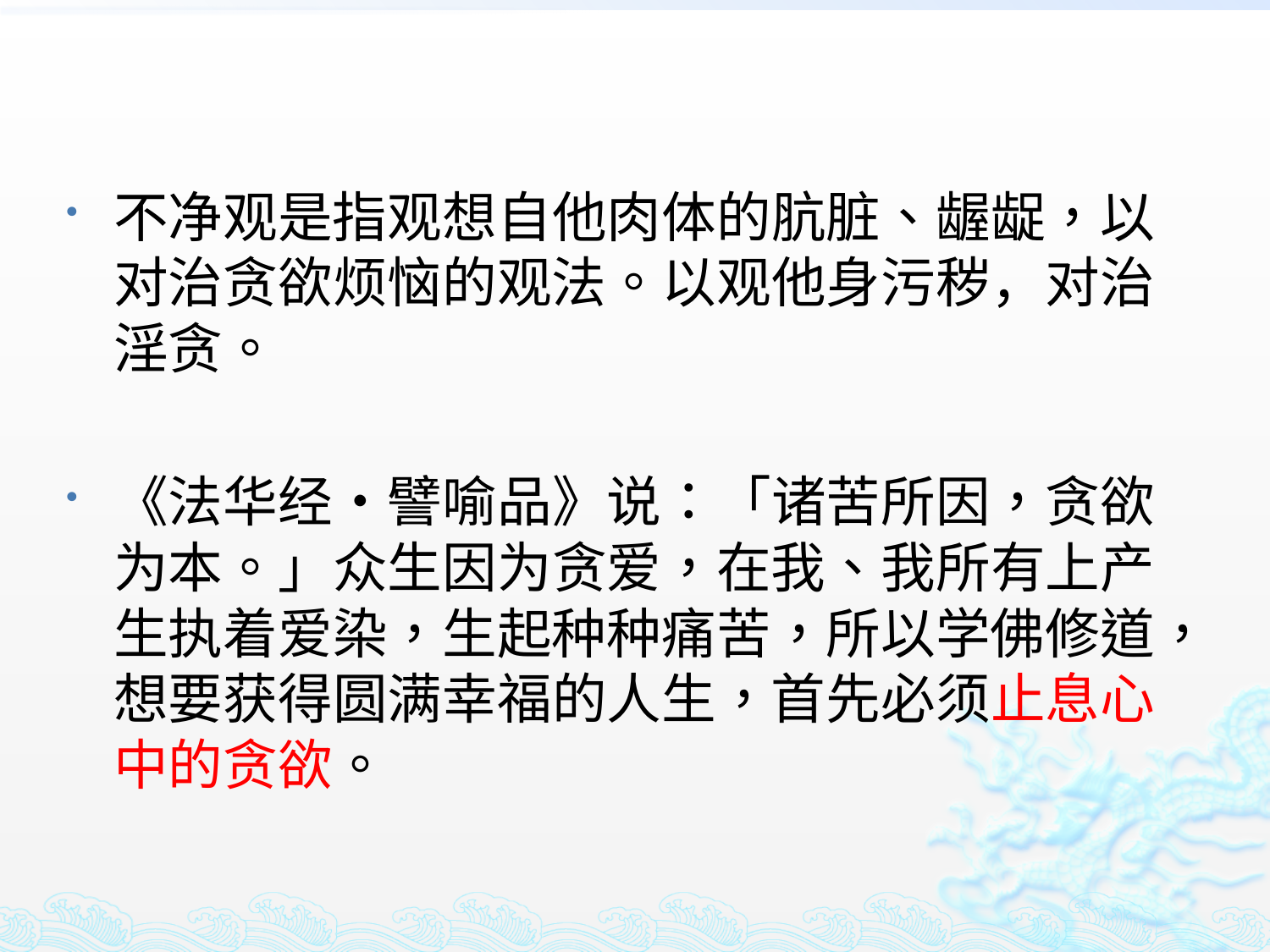

不净观是指观想自他肉体的肮脏、龌龊，以对治贪欲烦恼的观法。以观他身污秽，对治淫贪。

《法华经‧譬喻品》说：「诸苦所因，贪欲为本。」众生因为贪爱，在我、我所有上产生执着爱染，生起种种痛苦，所以学佛修道，想要获得圆满幸福的人生，首先必须止息心中的贪欲。